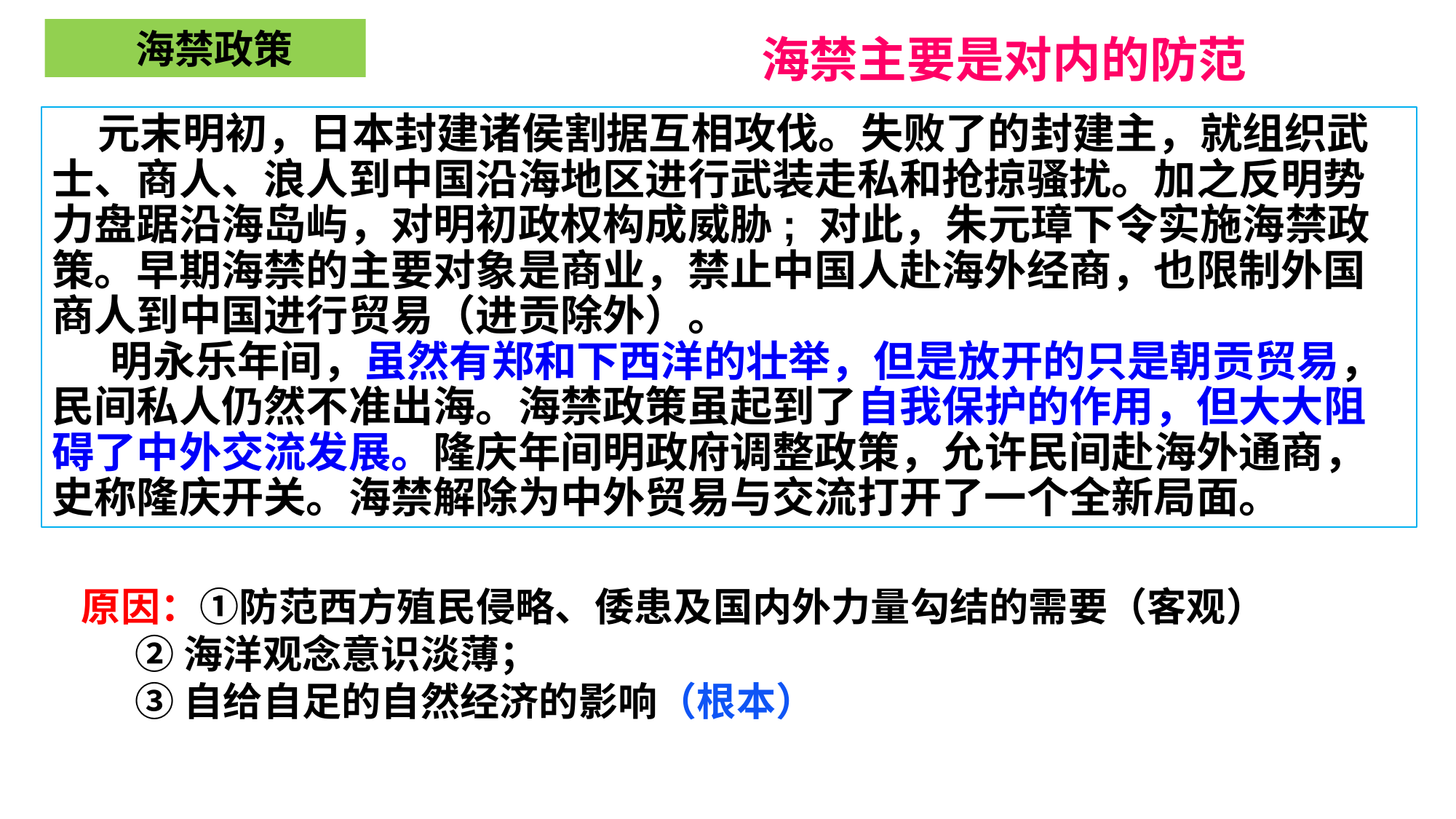

海禁政策
海禁主要是对内的防范
    元末明初，日本封建诸侯割据互相攻伐。失败了的封建主，就组织武士、商人、浪人到中国沿海地区进行武装走私和抢掠骚扰。加之反明势力盘踞沿海岛屿，对明初政权构成威胁; 对此，朱元璋下令实施海禁政策。早期海禁的主要对象是商业，禁止中国人赴海外经商，也限制外国商人到中国进行贸易（进贡除外）。
     明永乐年间，虽然有郑和下西洋的壮举，但是放开的只是朝贡贸易，民间私人仍然不准出海。海禁政策虽起到了自我保护的作用，但大大阻碍了中外交流发展。隆庆年间明政府调整政策，允许民间赴海外通商，史称隆庆开关。海禁解除为中外贸易与交流打开了一个全新局面。
原因：①防范西方殖民侵略、倭患及国内外力量勾结的需要（客观）
      ②海洋观念意识淡薄；
      ③自给自足的自然经济的影响（根本）